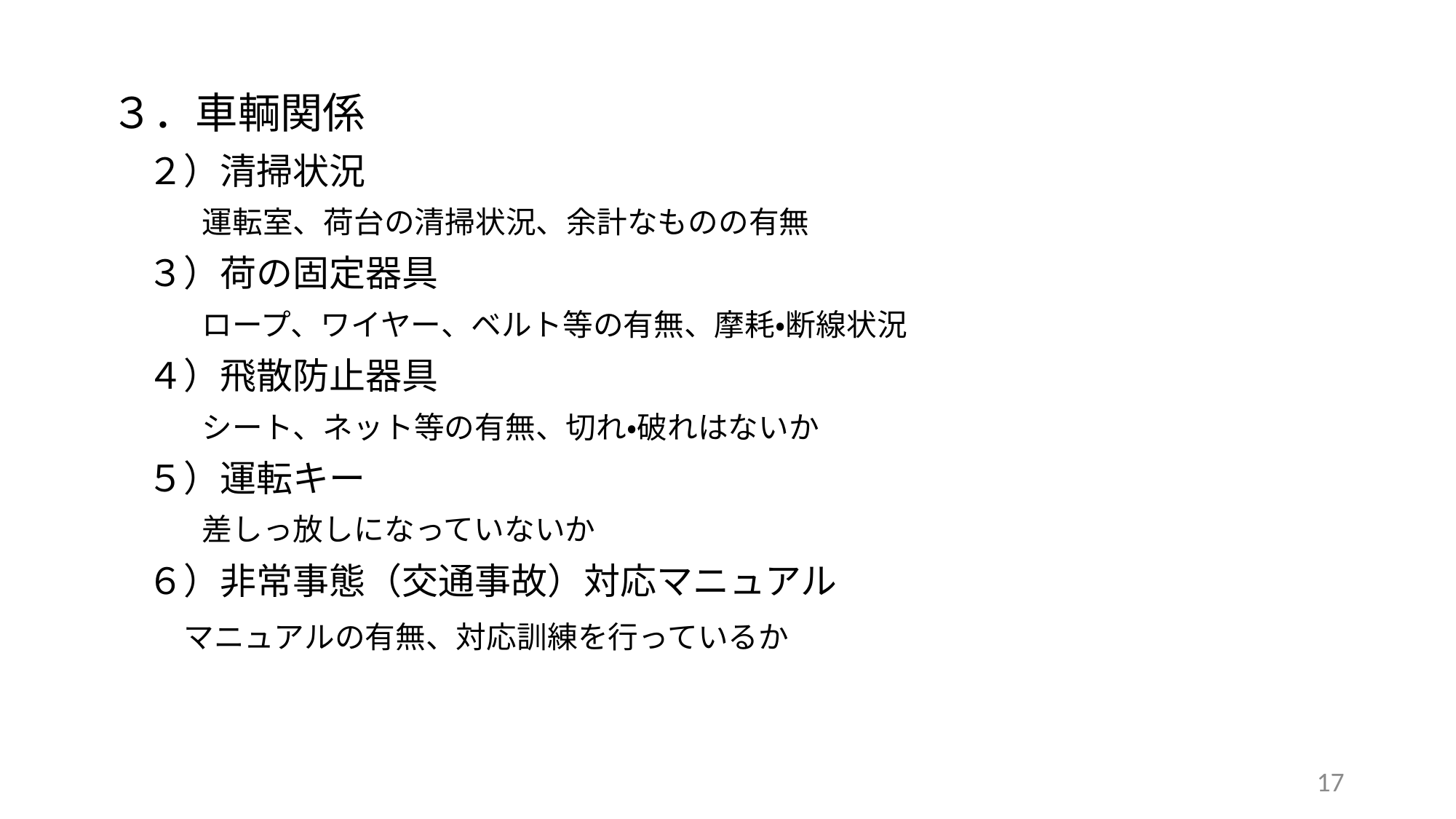

３．車輌関係
　２）清掃状況
　　　運転室、荷台の清掃状況、余計なものの有無
　３）荷の固定器具
　　　ロープ、ワイヤー、ベルト等の有無、摩耗・断線状況
　４）飛散防止器具
　　　シート、ネット等の有無、切れ・破れはないか
　５）運転キー
　　　差しっ放しになっていないか
　６）非常事態（交通事故）対応マニュアル
　　マニュアルの有無、対応訓練を行っているか
17